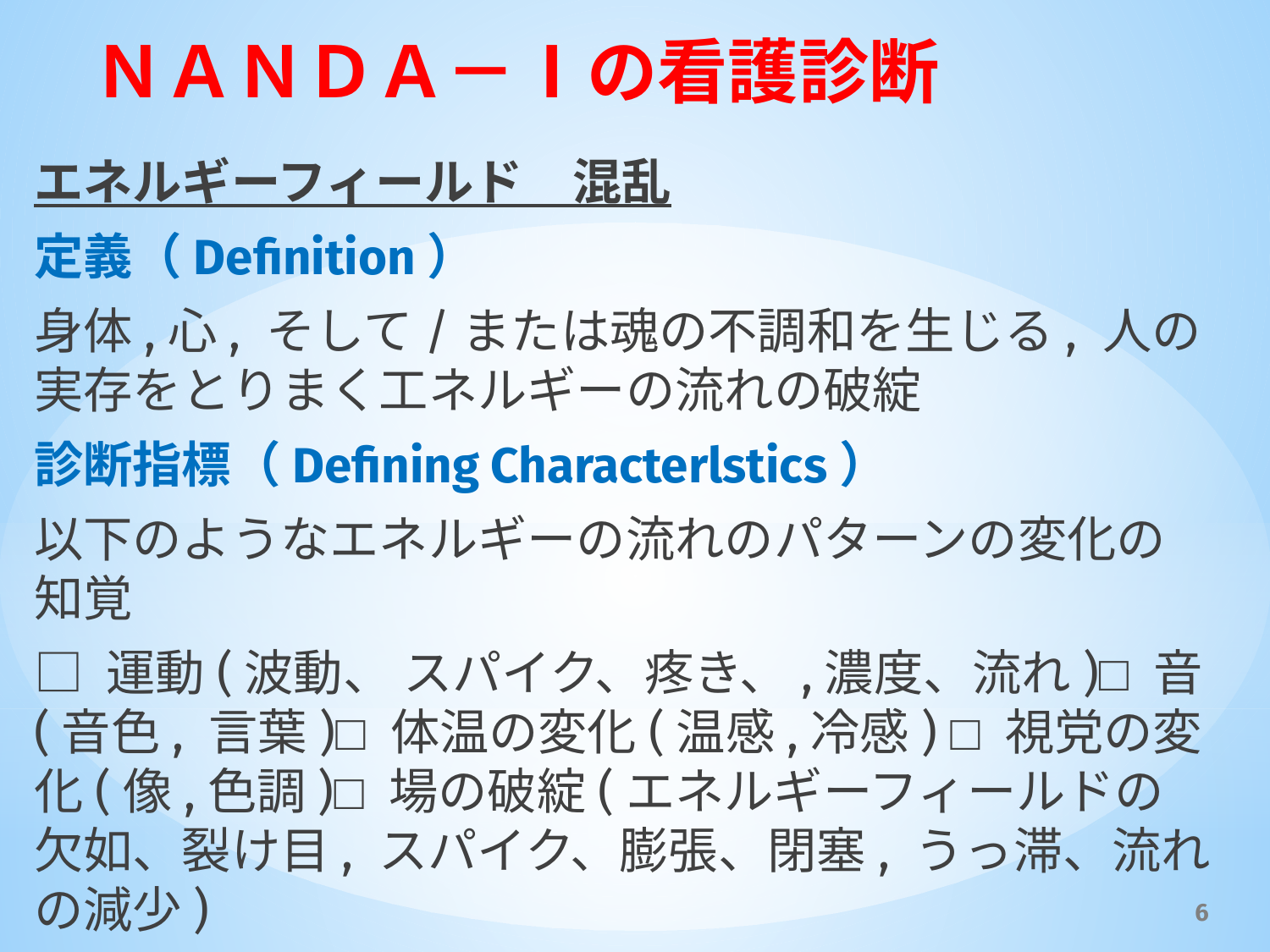

ＮＡＮＤＡ－Ⅰの看護診断
エネルギーフィールド　混乱
定義（Definition）
身体,心, そして/または魂の不調和を生じる, 人の実存をとりまく工ネルギーの流れの破綻
診断指標（Defining Characterlstics）
以下のようなエネルギーの流れのパターンの変化の知覚
□ 運動(波動、 スパイク、疼き、,濃度、流れ)□ 音(音色, 言葉)□ 体温の変化(温感,冷感) □ 視党の変化(像,色調)□ 場の破綻(エネルギーフィールドの欠如、裂け目, スパイク、膨張、閉塞, うっ滞、流れの減少)

6